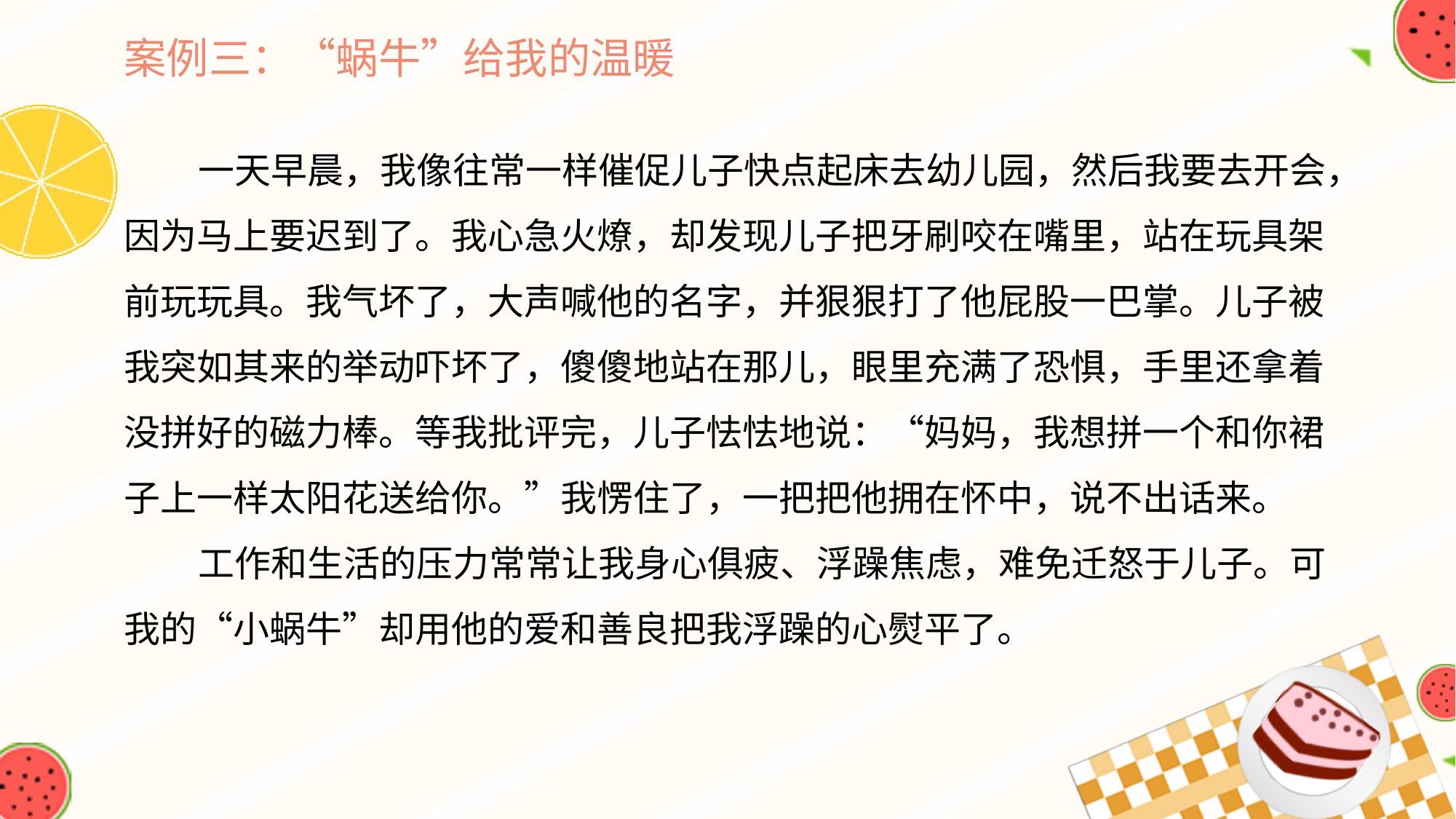

案例三：“蜗牛”给我的温暖

        一天早晨，我像往常一样催促儿子快点起床去幼儿园，然后我要去开会，因为马上要迟到了。我心急火燎，却发现儿子把牙刷咬在嘴里，站在玩具架前玩玩具。我气坏了，大声喊他的名字，并狠狠打了他屁股一巴掌。儿子被我突如其来的举动吓坏了，傻傻地站在那儿，眼里充满了恐惧，手里还拿着没拼好的磁力棒。等我批评完，儿子怯怯地说：“妈妈，我想拼一个和你裙子上一样太阳花送给你。”我愣住了，一把把他拥在怀中，说不出话来。
        工作和生活的压力常常让我身心俱疲、浮躁焦虑，难免迁怒于儿子。可我的“小蜗牛”却用他的爱和善良把我浮躁的心熨平了。